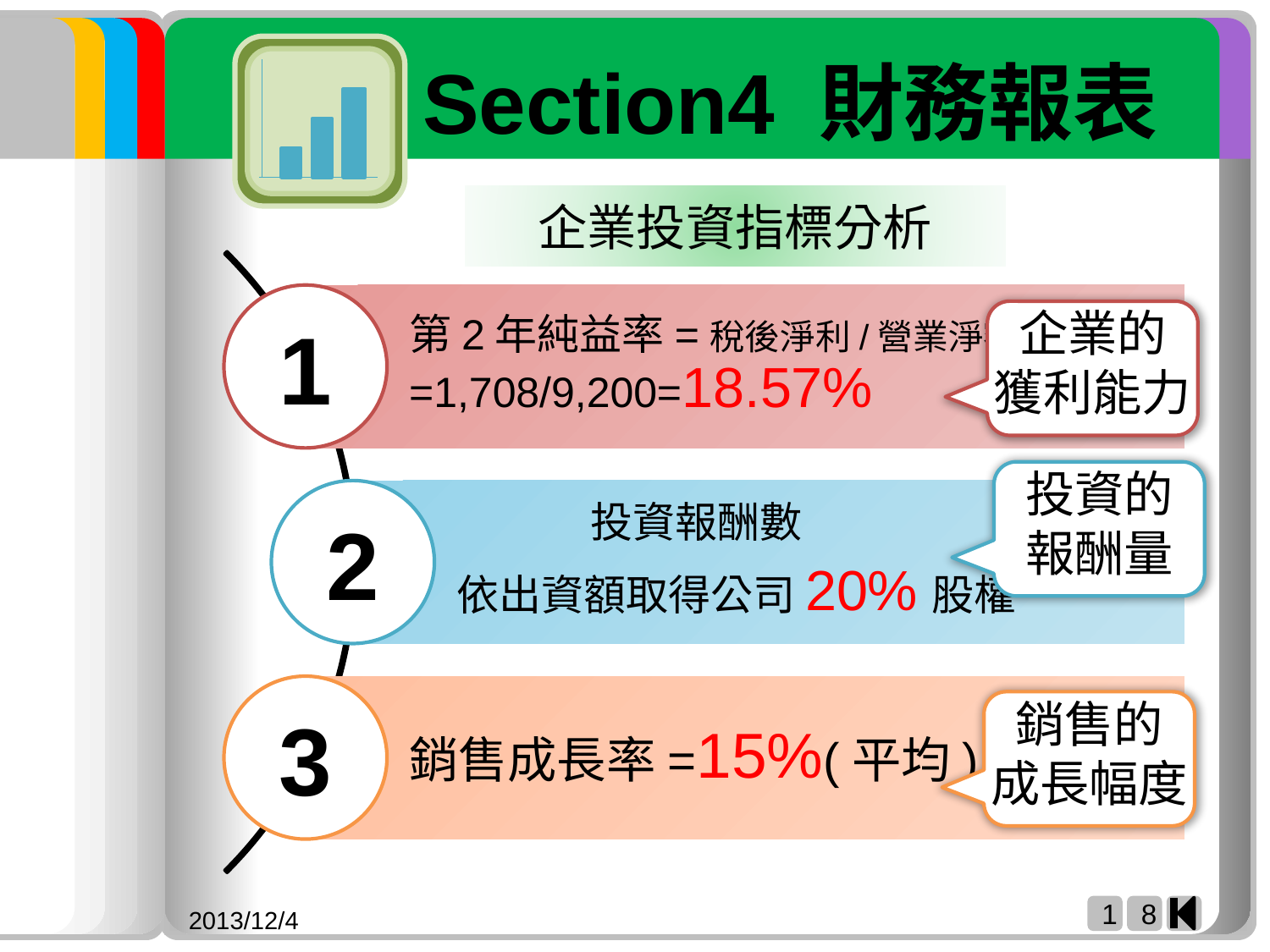

企業投資指標分析
1
第2年純益率=稅後淨利/營業淨額=1,708/9,200=18.57%
企業的
獲利能力

投資的
報酬量

2
             投資報酬數
依出資額取得公司20%股權
3
銷售成長率=15%(平均)
銷售的
成長幅度

1
8